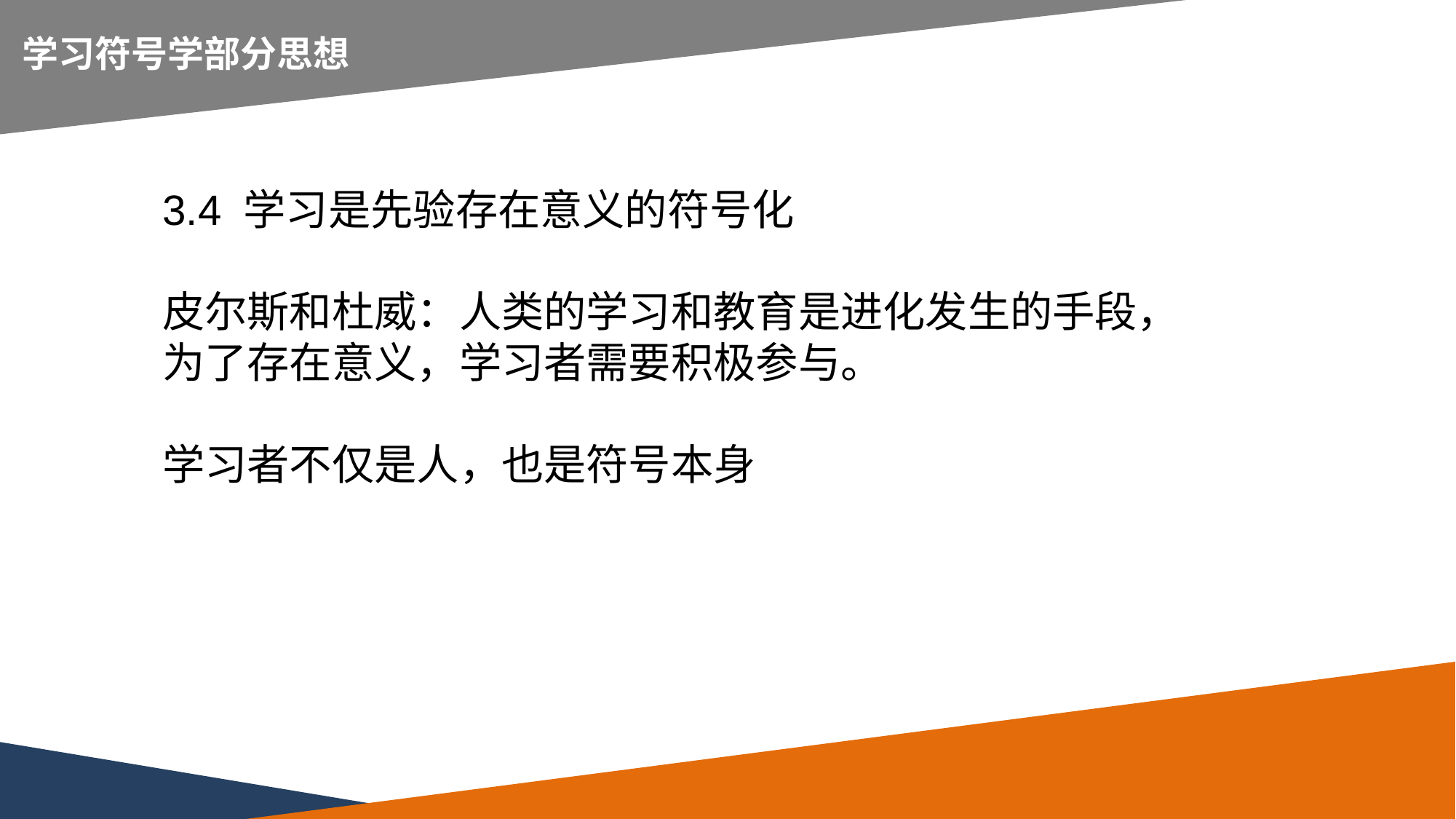

延时符
学习符号学部分思想
3.4 学习是先验存在意义的符号化

皮尔斯和杜威：人类的学习和教育是进化发生的手段，为了存在意义，学习者需要积极参与。

学习者不仅是人，也是符号本身
习符号学部分思想